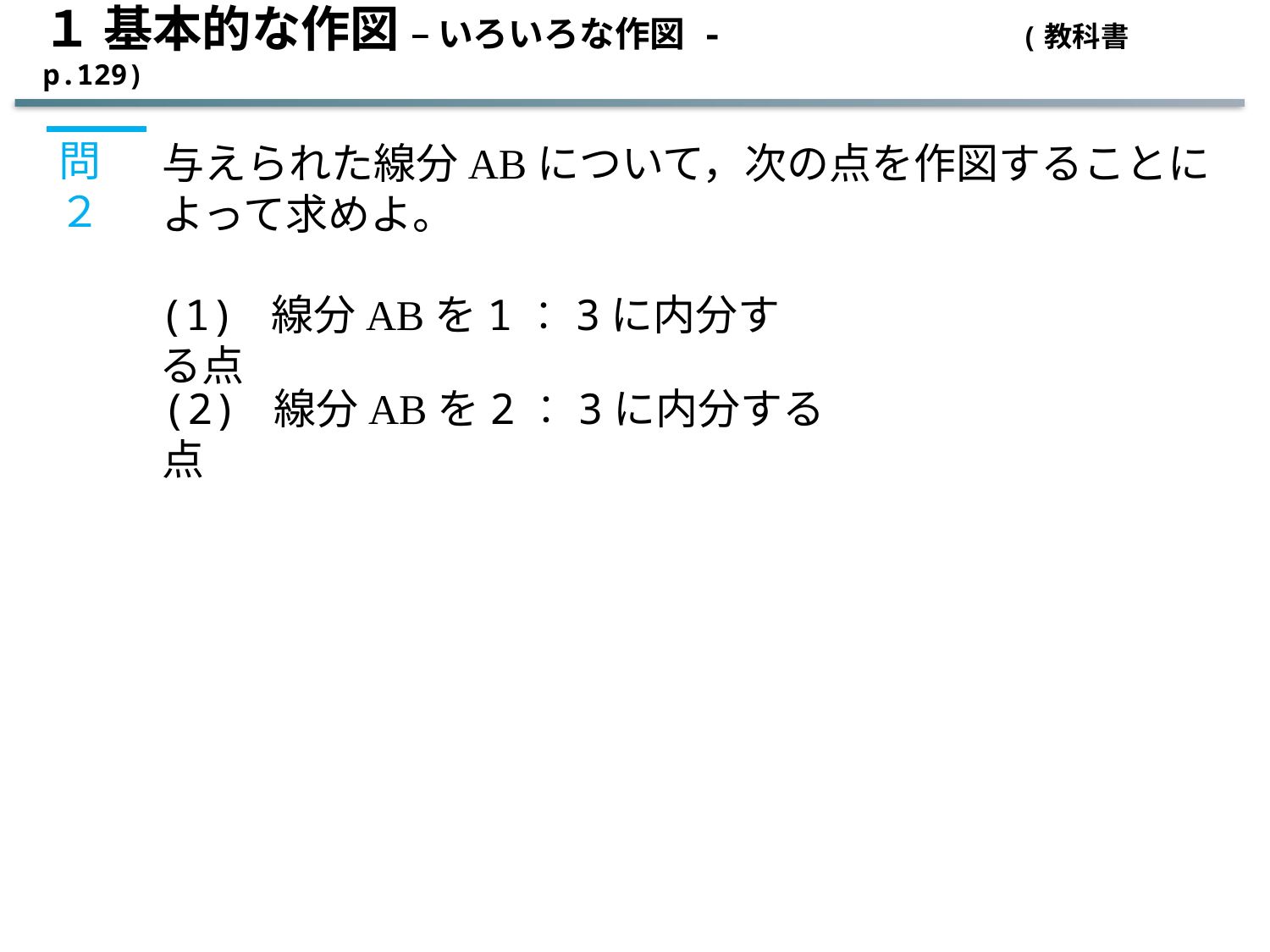

１ 基本的な作図 – いろいろな作図 -		   (教科書 p.129)
問２
与えられた線分ABについて，次の点を作図することによって求めよ。
(1) 線分ABを1：3に内分する点
(2) 線分ABを2：3に内分する点